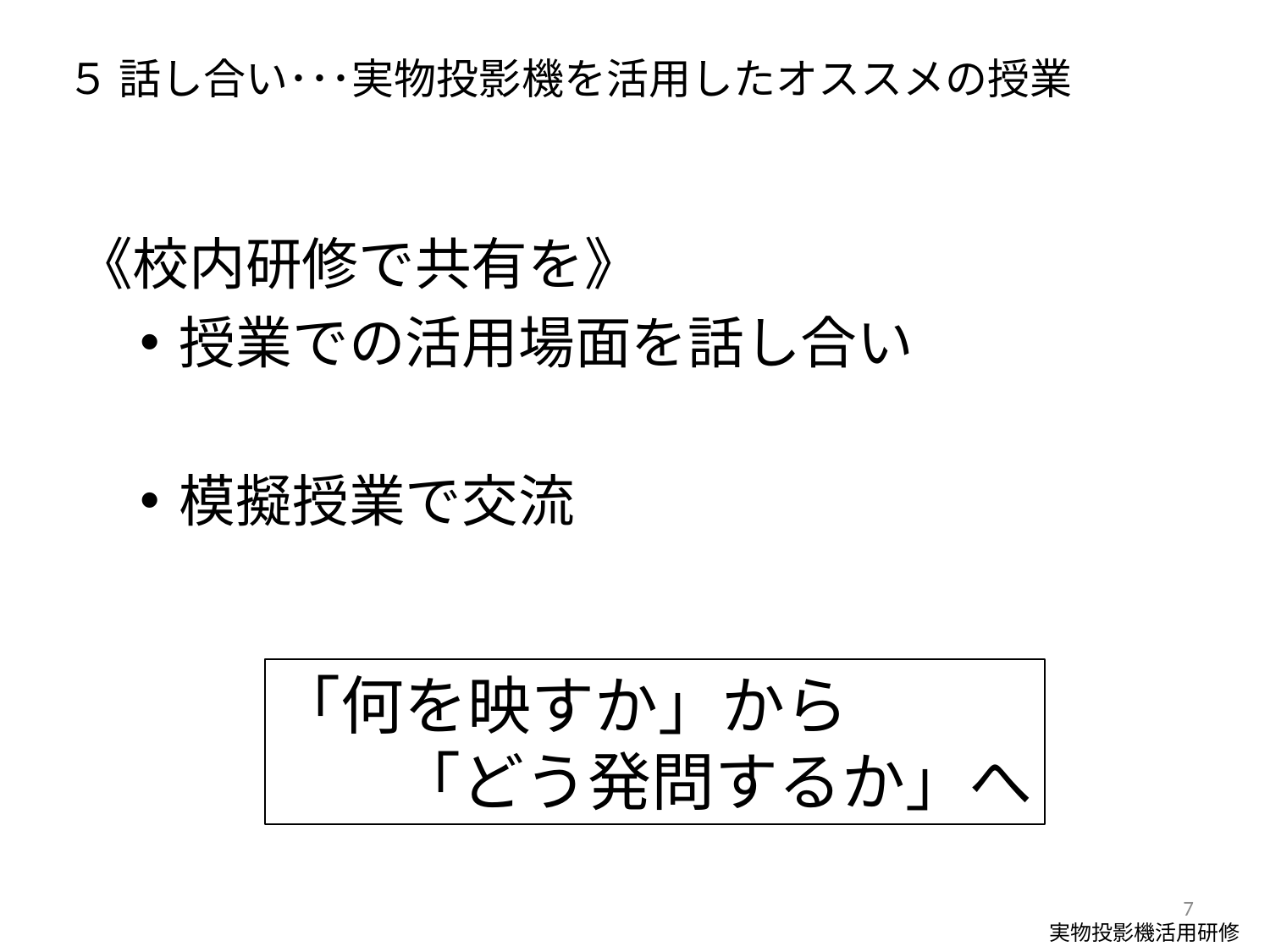

５ 話し合い･･･実物投影機を活用したオススメの授業
《校内研修で共有を》
授業での活用場面を話し合い

模擬授業で交流
「何を映すか」から
「どう発問するか」へ
7
実物投影機活用研修